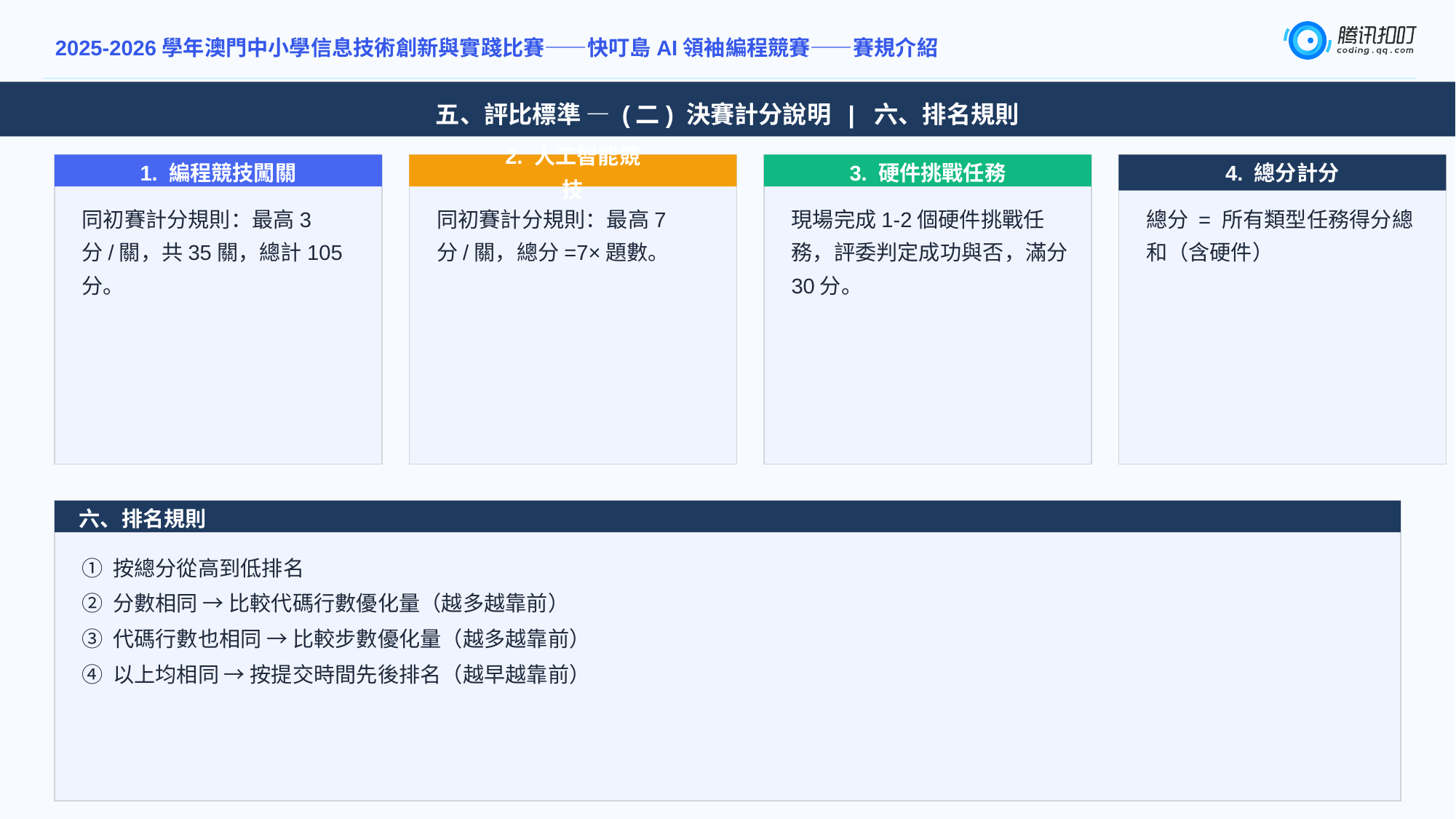

2025-2026學年澳門中小學信息技術創新與實踐比賽——快叮島AI領袖編程競賽——賽規介紹

五、評比標準 — (二) 決賽計分說明  |  六、排名規則
1. 編程競技闖關
2. 人工智能競技
3. 硬件挑戰任務
4. 總分計分

同初賽計分規則：最高3分/關，共35關，總計105分。
同初賽計分規則：最高7分/關，總分=7×題數。
現場完成1-2個硬件挑戰任務，評委判定成功與否，滿分30分。
總分 = 所有類型任務得分總和（含硬件）
  六、排名規則

① 按總分從高到低排名
② 分數相同 → 比較代碼行數優化量（越多越靠前）
③ 代碼行數也相同 → 比較步數優化量（越多越靠前）
④ 以上均相同 → 按提交時間先後排名（越早越靠前）